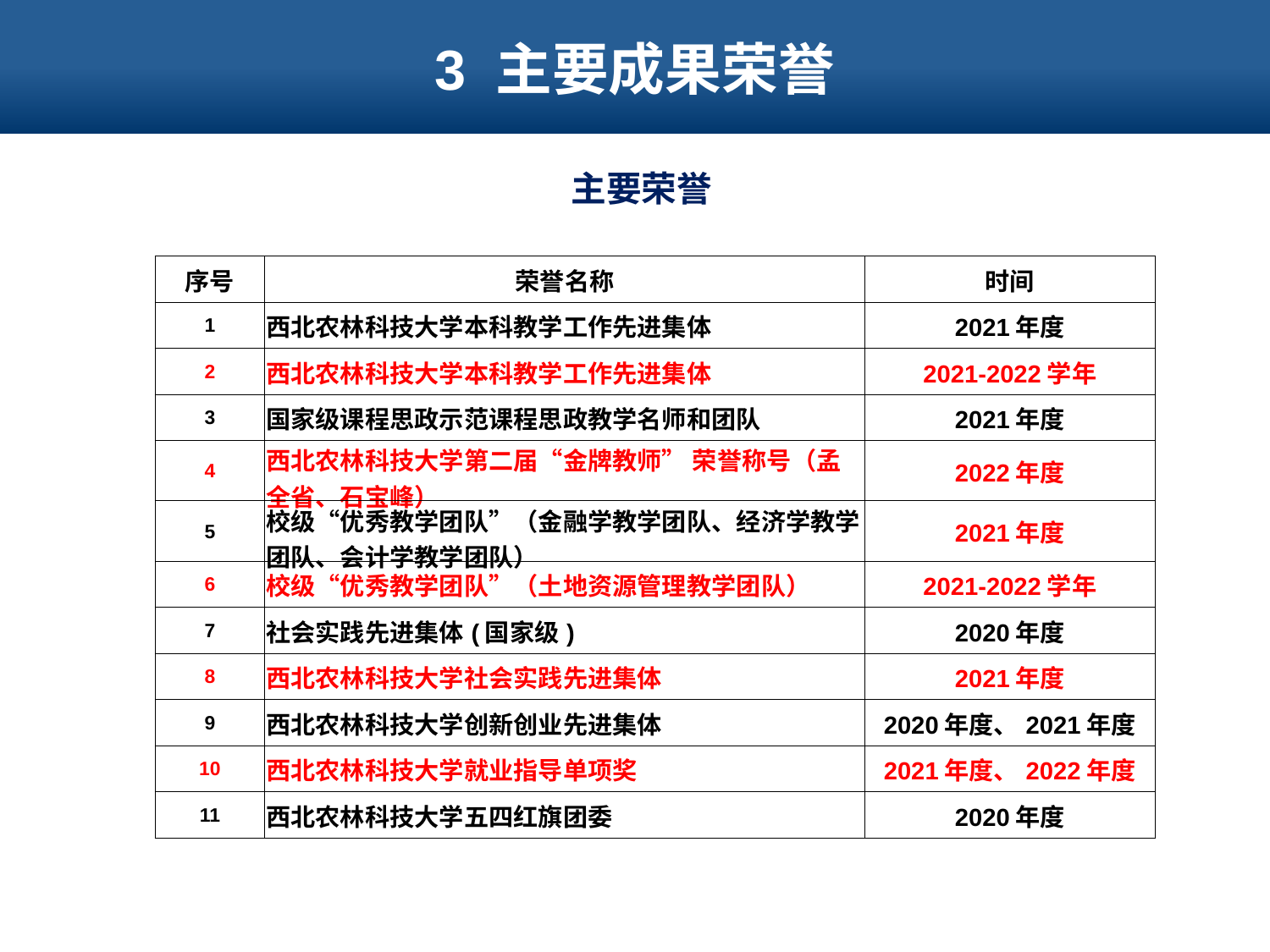

# 3 主要成果荣誉
主要荣誉
| 序号 | 荣誉名称 | 时间 |
| --- | --- | --- |
| 1 | 西北农林科技大学本科教学工作先进集体 | 2021年度 |
| 2 | 西北农林科技大学本科教学工作先进集体 | 2021-2022学年 |
| 3 | 国家级课程思政示范课程思政教学名师和团队 | 2021年度 |
| 4 | 西北农林科技大学第二届“金牌教师” 荣誉称号（孟全省、石宝峰） | 2022年度 |
| 5 | 校级“优秀教学团队”（金融学教学团队、经济学教学团队、会计学教学团队） | 2021年度 |
| 6 | 校级“优秀教学团队”（土地资源管理教学团队） | 2021-2022学年 |
| 7 | 社会实践先进集体(国家级) | 2020年度 |
| 8 | 西北农林科技大学社会实践先进集体 | 2021年度 |
| 9 | 西北农林科技大学创新创业先进集体 | 2020年度、2021年度 |
| 10 | 西北农林科技大学就业指导单项奖 | 2021年度、2022年度 |
| 11 | 西北农林科技大学五四红旗团委 | 2020年度 |